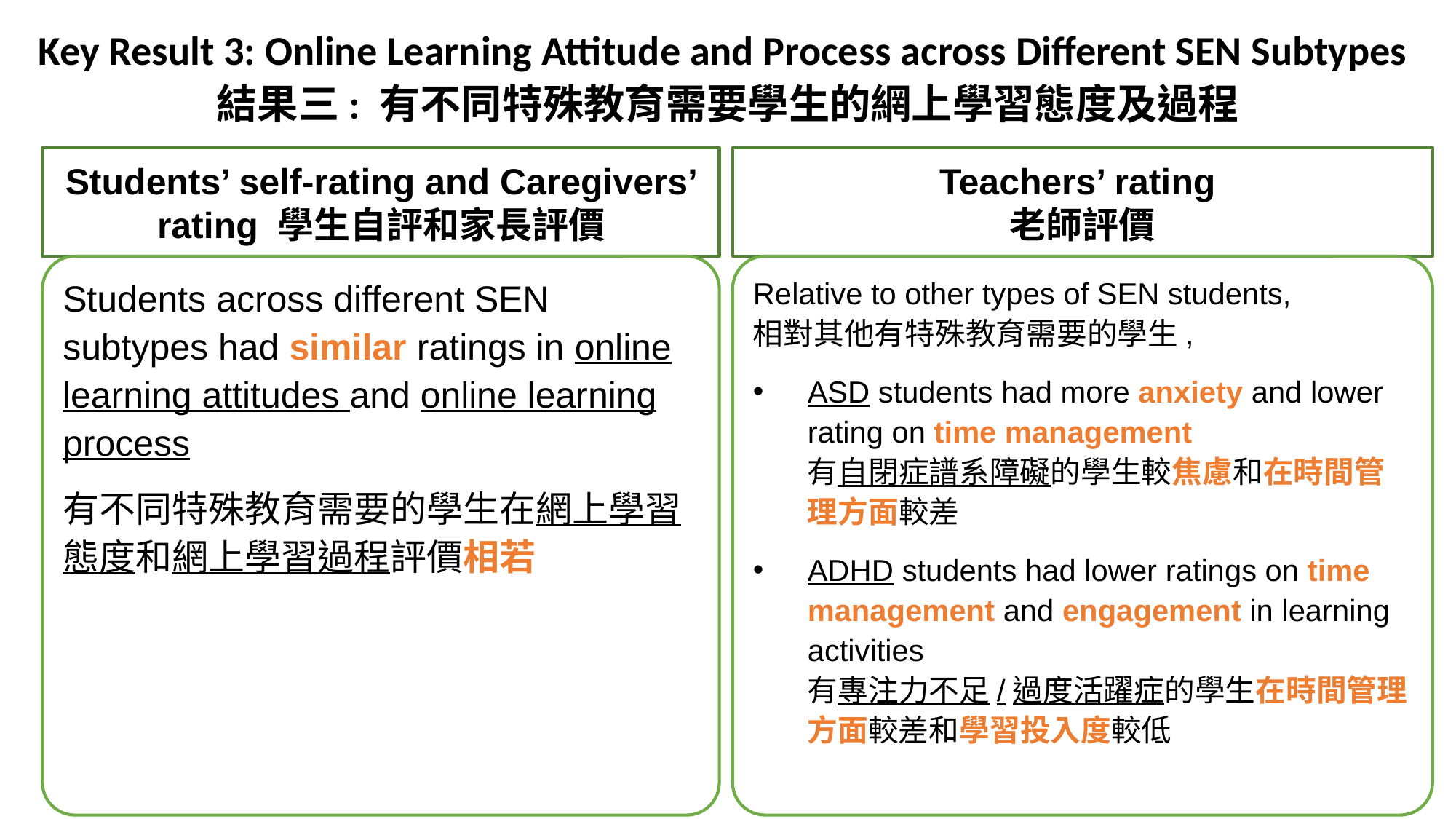

Key Result 3: Online Learning Attitude and Process across Different SEN Subtypes
結果三: 有不同特殊教育需要學生的網上學習態度及過程
Students’ self-rating and Caregivers’ rating 學生自評和家長評價
Teachers’ rating
老師評價
Students across different SEN subtypes had similar ratings in online learning attitudes and online learning process
有不同特殊教育需要的學生在網上學習態度和網上學習過程評價相若
Relative to other types of SEN students,
相對其他有特殊教育需要的學生,
ASD students had more anxiety and lower rating on time management
有自閉症譜系障礙的學生較焦慮和在時間管理方面較差
ADHD students had lower ratings on time management and engagement in learning activities
有專注力不足/過度活躍症的學生在時間管理方面較差和學習投入度較低
12